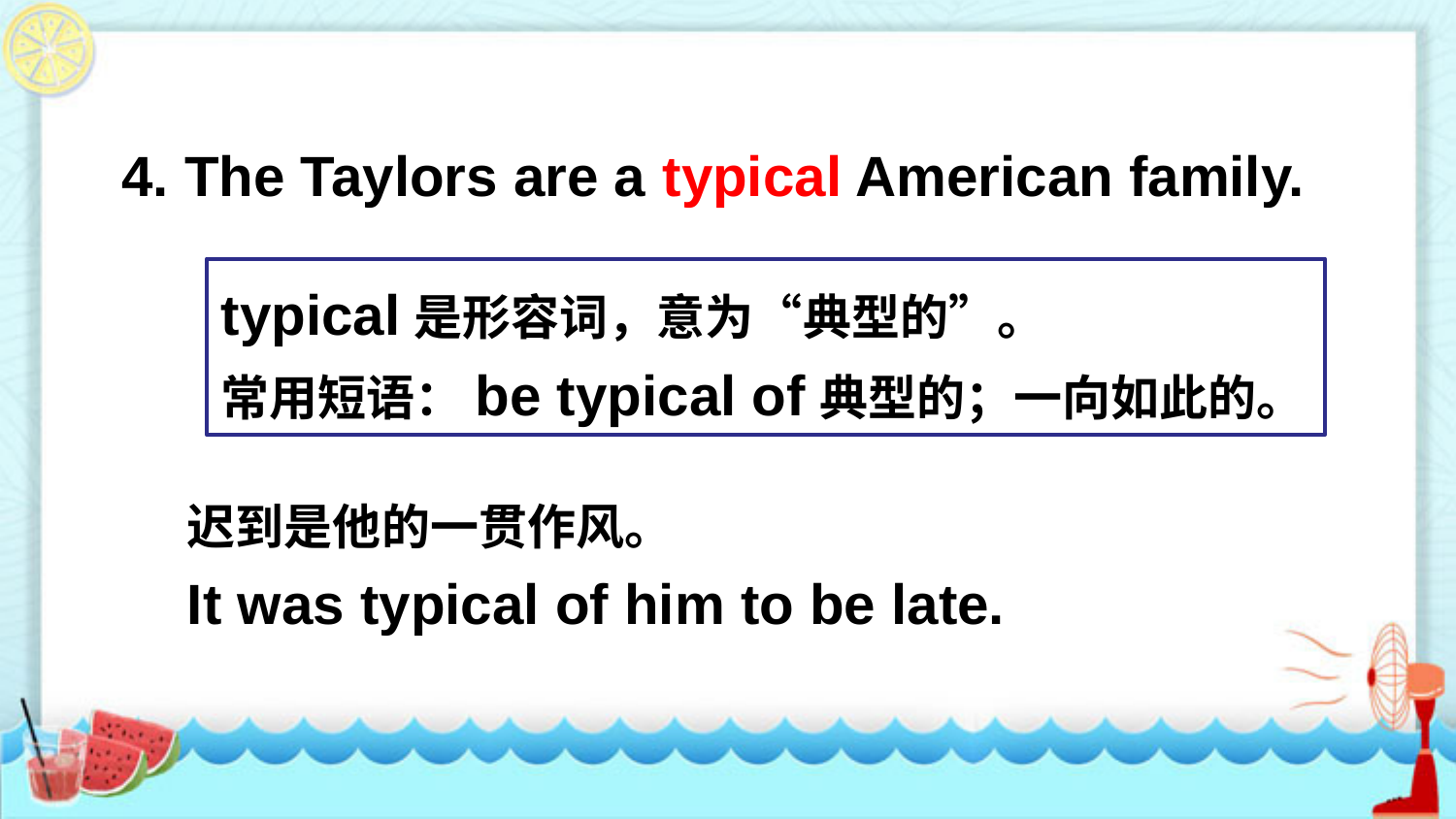

4. The Taylors are a typical American family.
typical是形容词，意为“典型的”。
常用短语：be typical of典型的；一向如此的。
迟到是他的一贯作风。
It was typical of him to be late.